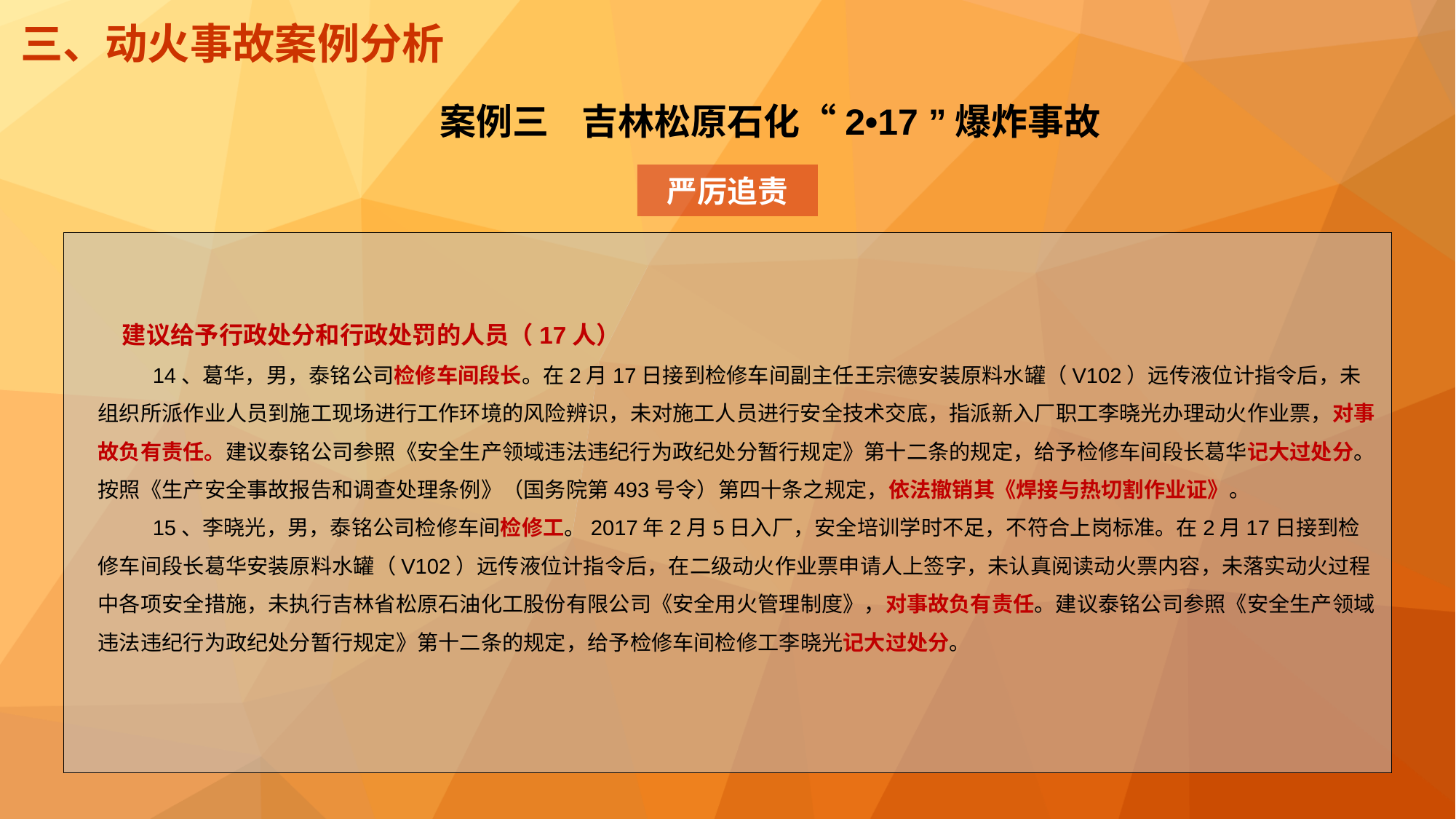

三、动火事故案例分析
案例三    吉林松原石化“2•17 ”爆炸事故
严厉追责

　建议给予行政处分和行政处罚的人员（17人）
14、葛华，男，泰铭公司检修车间段长。在2月17日接到检修车间副主任王宗德安装原料水罐（V102）远传液位计指令后，未组织所派作业人员到施工现场进行工作环境的风险辨识，未对施工人员进行安全技术交底，指派新入厂职工李晓光办理动火作业票，对事故负有责任。建议泰铭公司参照《安全生产领域违法违纪行为政纪处分暂行规定》第十二条的规定，给予检修车间段长葛华记大过处分。按照《生产安全事故报告和调查处理条例》（国务院第493号令）第四十条之规定，依法撤销其《焊接与热切割作业证》。
15、李晓光，男，泰铭公司检修车间检修工。2017年2月5日入厂，安全培训学时不足，不符合上岗标准。在2月17日接到检修车间段长葛华安装原料水罐（V102）远传液位计指令后，在二级动火作业票申请人上签字，未认真阅读动火票内容，未落实动火过程中各项安全措施，未执行吉林省松原石油化工股份有限公司《安全用火管理制度》，对事故负有责任。建议泰铭公司参照《安全生产领域违法违纪行为政纪处分暂行规定》第十二条的规定，给予检修车间检修工李晓光记大过处分。